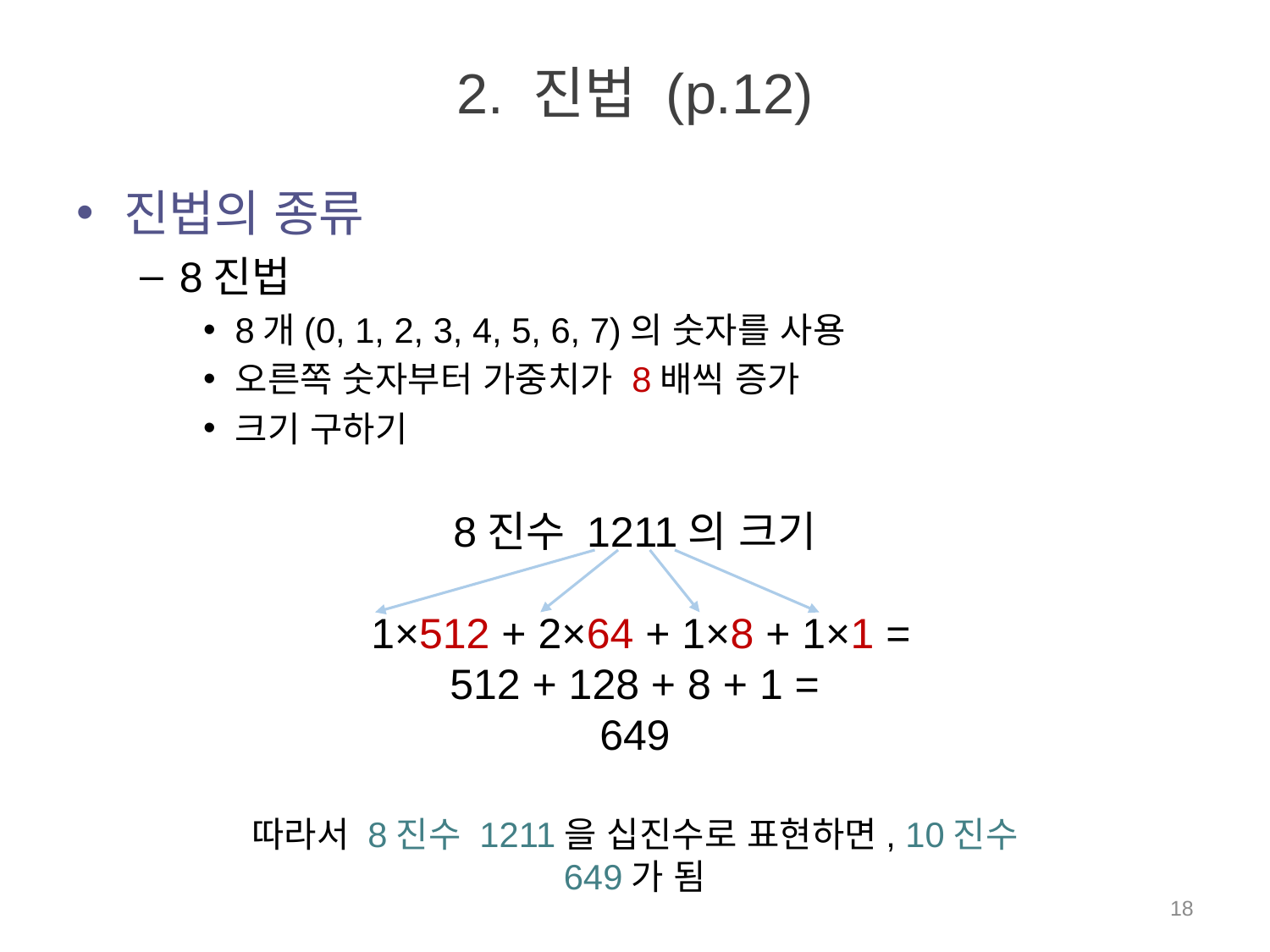

# 2. 진법 (p.12)
진법의 종류
8진법
8개(0, 1, 2, 3, 4, 5, 6, 7)의 숫자를 사용
오른쪽 숫자부터 가중치가 8배씩 증가
크기 구하기
8진수 1211의 크기

 1×512 + 2×64 + 1×8 + 1×1 =
512 + 128 + 8 + 1 =
649
따라서 8진수 1211을 십진수로 표현하면, 10진수 649가 됨
18